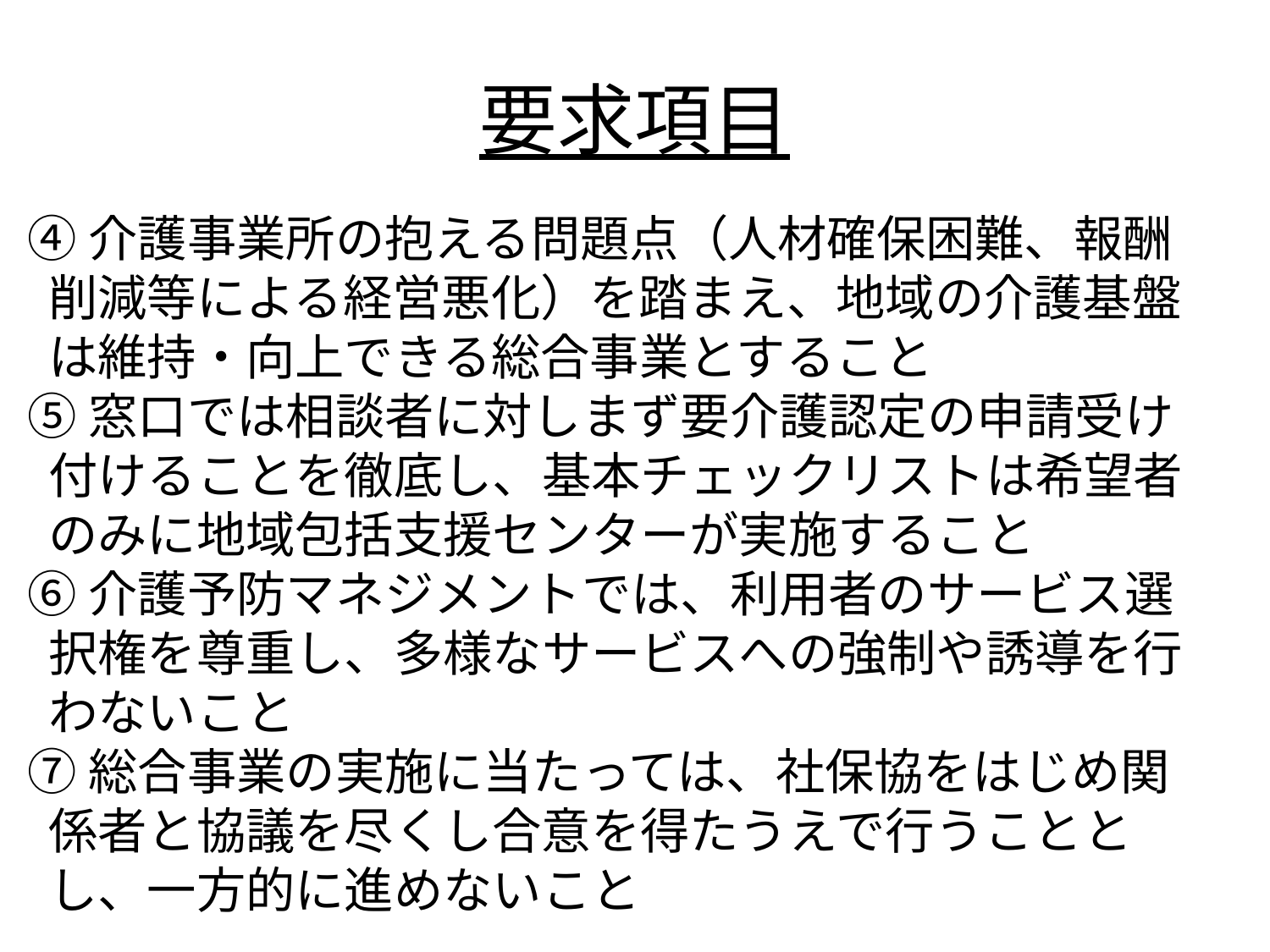

# 要求項目
④介護事業所の抱える問題点（人材確保困難、報酬削減等による経営悪化）を踏まえ、地域の介護基盤は維持・向上できる総合事業とすること
⑤窓口では相談者に対しまず要介護認定の申請受け付けることを徹底し、基本チェックリストは希望者のみに地域包括支援センターが実施すること
⑥介護予防マネジメントでは、利用者のサービス選択権を尊重し、多様なサービスへの強制や誘導を行わないこと
⑦総合事業の実施に当たっては、社保協をはじめ関係者と協議を尽くし合意を得たうえで行うこととし、一方的に進めないこと